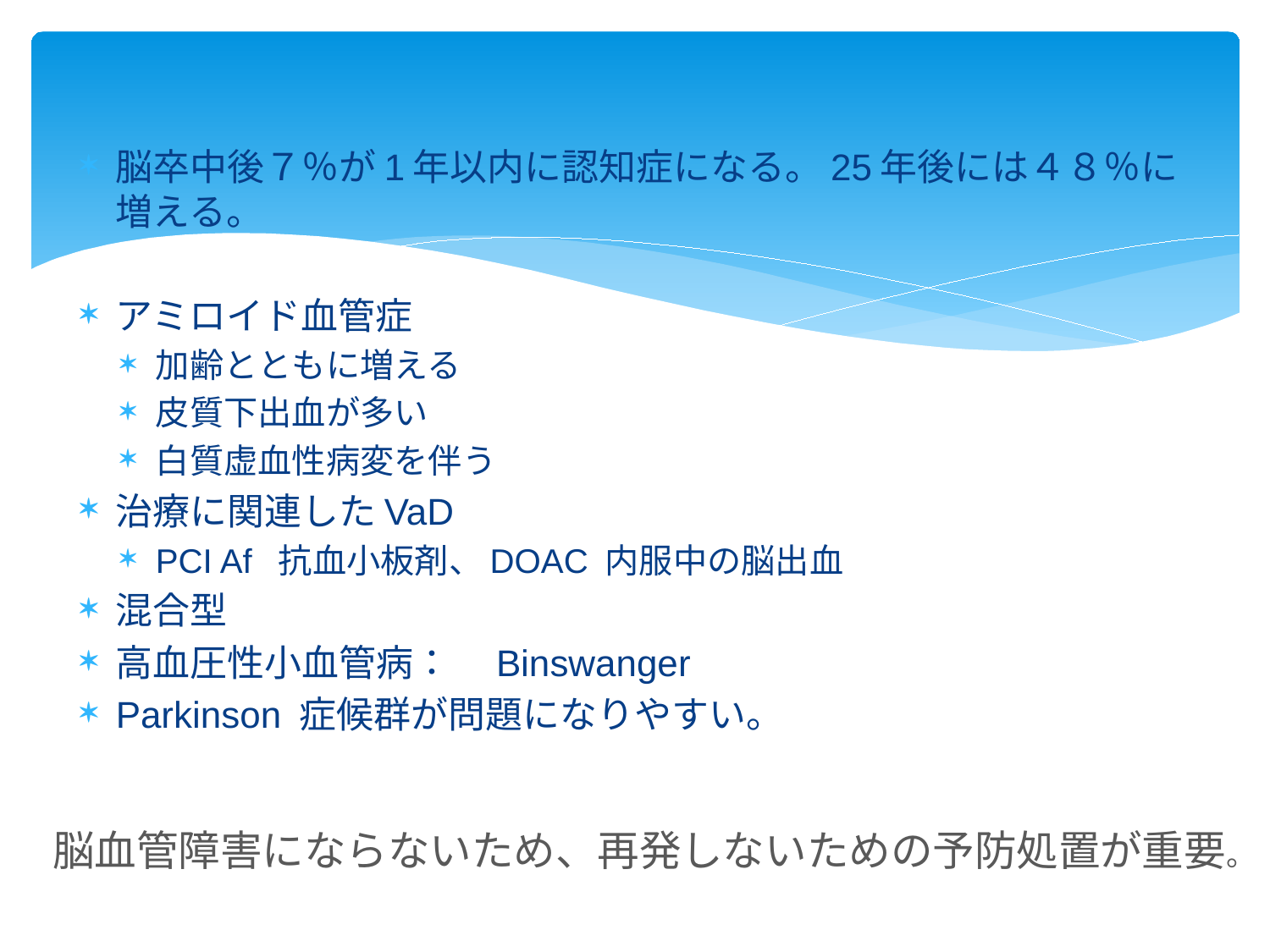

脳卒中後７％が1年以内に認知症になる。25年後には４８％に増える。

アミロイド血管症
加齢とともに増える
皮質下出血が多い
白質虚血性病変を伴う
治療に関連したVaD
PCI Af  抗血小板剤、DOAC 内服中の脳出血
混合型
高血圧性小血管病：　Binswanger
Parkinson 症候群が問題になりやすい。
# 脳血管障害にならないため、再発しないための予防処置が重要。